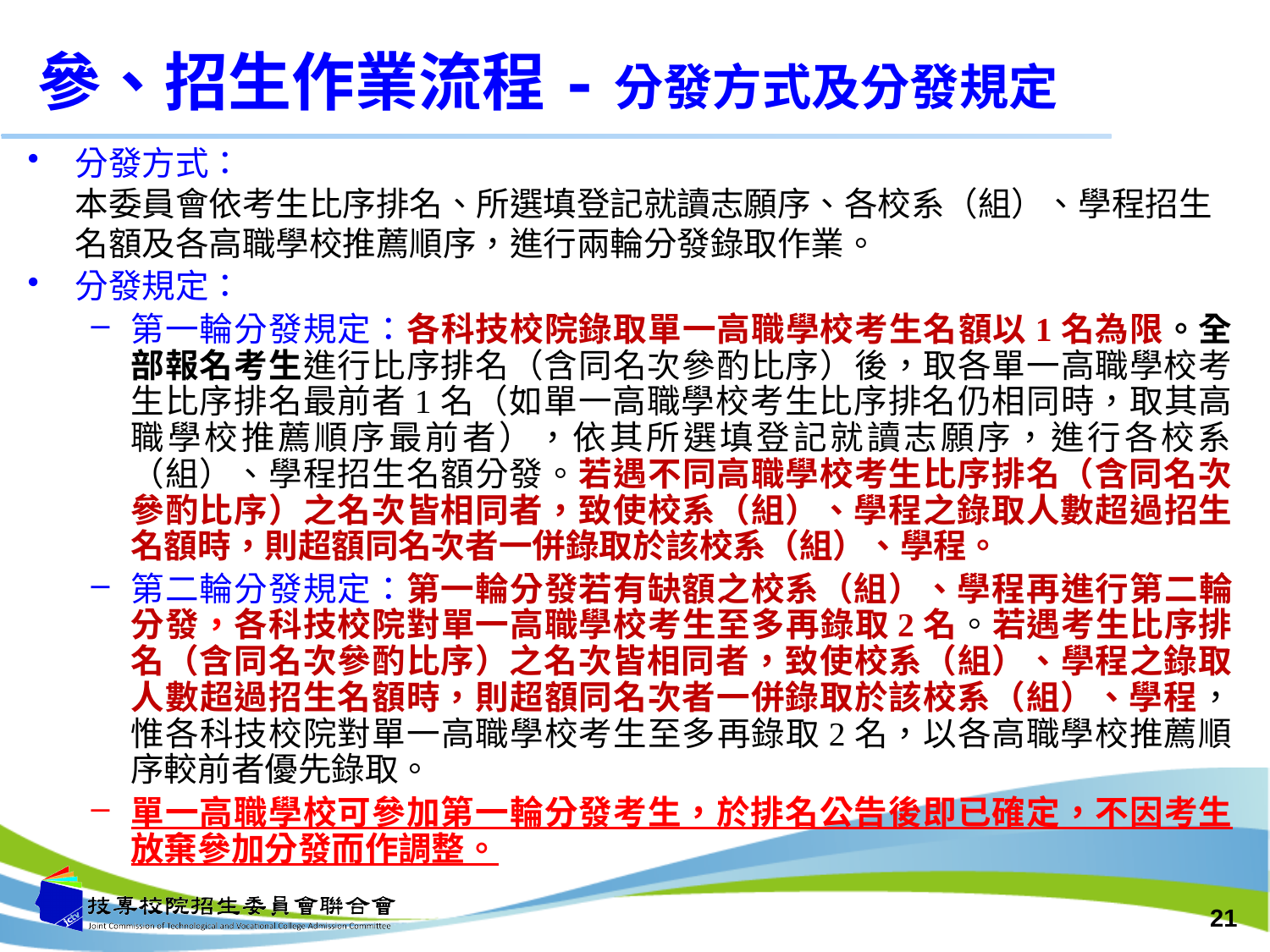

# 參、招生作業流程-分發方式及分發規定
分發方式：
本委員會依考生比序排名、所選填登記就讀志願序、各校系（組）、學程招生名額及各高職學校推薦順序，進行兩輪分發錄取作業。
分發規定：
第一輪分發規定：各科技校院錄取單一高職學校考生名額以1名為限。全部報名考生進行比序排名（含同名次參酌比序）後，取各單一高職學校考生比序排名最前者1名（如單一高職學校考生比序排名仍相同時，取其高職學校推薦順序最前者），依其所選填登記就讀志願序，進行各校系（組）、學程招生名額分發。若遇不同高職學校考生比序排名（含同名次參酌比序）之名次皆相同者，致使校系（組）、學程之錄取人數超過招生名額時，則超額同名次者一併錄取於該校系（組）、學程。
第二輪分發規定：第一輪分發若有缺額之校系（組）、學程再進行第二輪分發，各科技校院對單一高職學校考生至多再錄取2名。若遇考生比序排名（含同名次參酌比序）之名次皆相同者，致使校系（組）、學程之錄取人數超過招生名額時，則超額同名次者一併錄取於該校系（組）、學程，惟各科技校院對單一高職學校考生至多再錄取2名，以各高職學校推薦順序較前者優先錄取。
單一高職學校可參加第一輪分發考生，於排名公告後即已確定，不因考生放棄參加分發而作調整。
21